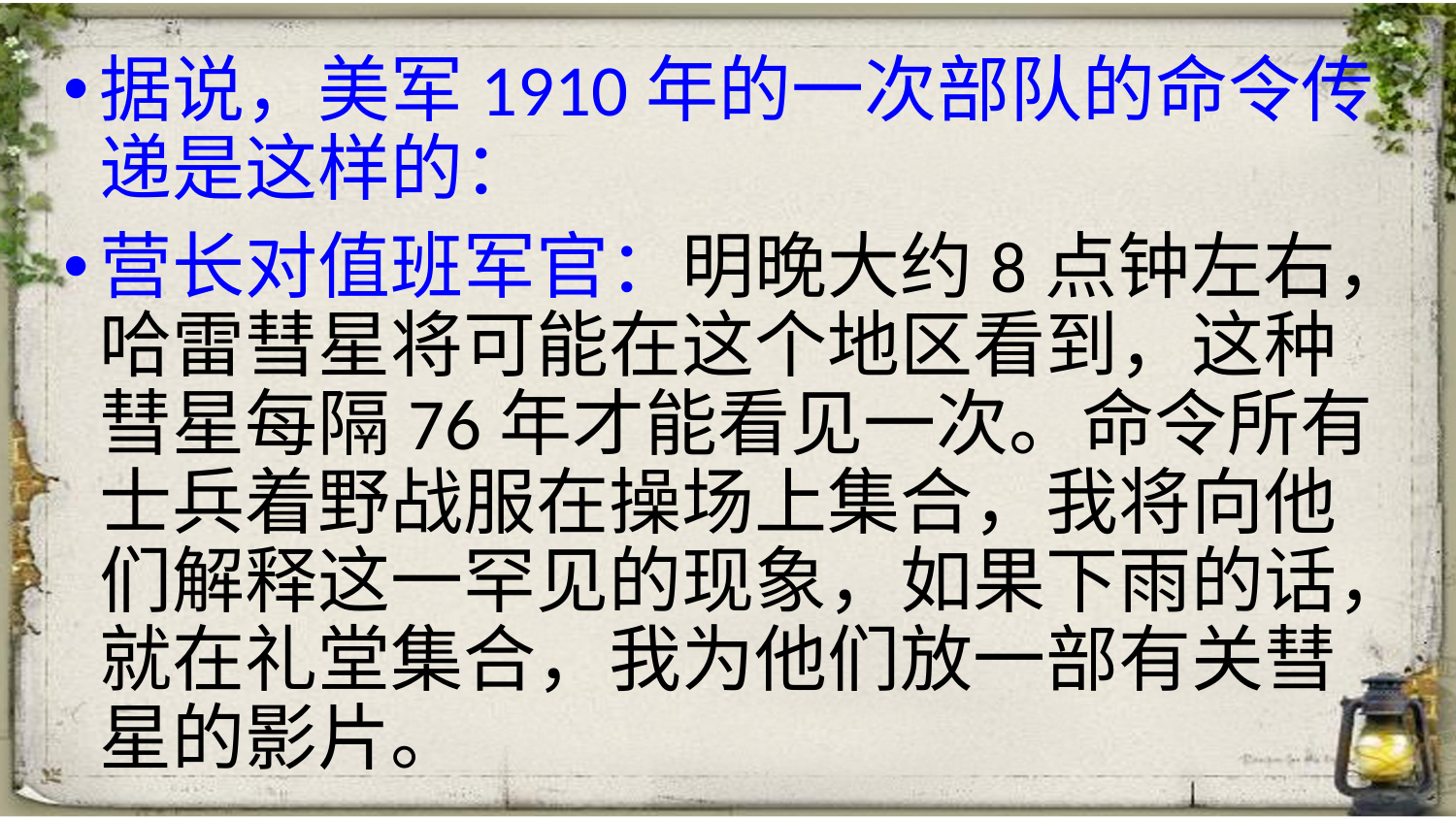

据说，美军1910年的一次部队的命令传递是这样的：
营长对值班军官：明晚大约8点钟左右，哈雷彗星将可能在这个地区看到，这种彗星每隔76年才能看见一次。命令所有士兵着野战服在操场上集合，我将向他们解释这一罕见的现象，如果下雨的话，就在礼堂集合，我为他们放一部有关彗星的影片。